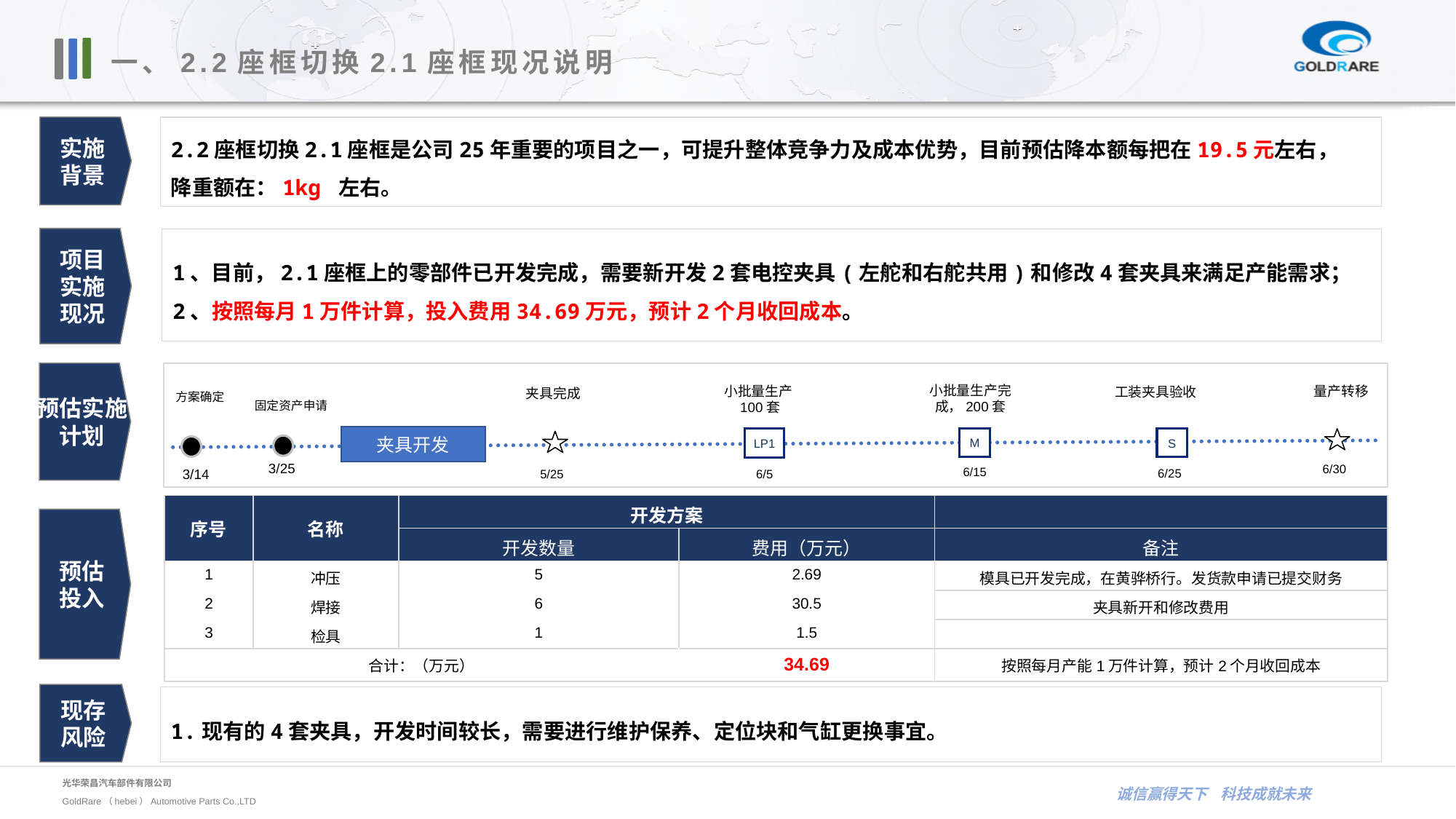

一、2.2座框切换2.1座框现况说明
实施
背景
2.2座框切换2.1座框是公司25年重要的项目之一，可提升整体竞争力及成本优势，目前预估降本额每把在19.5元左右，
降重额在：1kg 左右。
项目
实施
现况
1、目前，2.1座框上的零部件已开发完成，需要新开发2套电控夹具(左舵和右舵共用)和修改4套夹具来满足产能需求；
2、按照每月1万件计算，投入费用34.69万元，预计2个月收回成本。
预估实施
计划

小批量生产完成，200套
小批量生产100套
量产转移
工装夹具验收
夹具完成
方案确定
固定资产申请
夹具开发
M
LP1
S

6/30
3/25
6/15
6/25
6/5
5/25
3/14
| 序号 | 名称 | 开发方案 |  |  |
| --- | --- | --- | --- | --- |
|  |  | 开发数量 | 费用（万元） | 备注 |
| 1 | 冲压 | 5 | 2.69 | 模具已开发完成，在黄骅桥行。发货款申请已提交财务 |
| 2 | 焊接 | 6 | 30.5 |  |
|  |  |  |  | 夹具新开和修改费用 |
|  | 检具 |  |  |  |
| 3 |  | 1 | 1.5 |  |
|  |  |  |  |  |
| 合计：（万元） |  |  | 34.69 |  |
|  |  |  |  | 按照每月产能1万件计算，预计2个月收回成本 |
预估
投入
现存
风险
1.现有的4套夹具，开发时间较长，需要进行维护保养、定位块和气缸更换事宜。